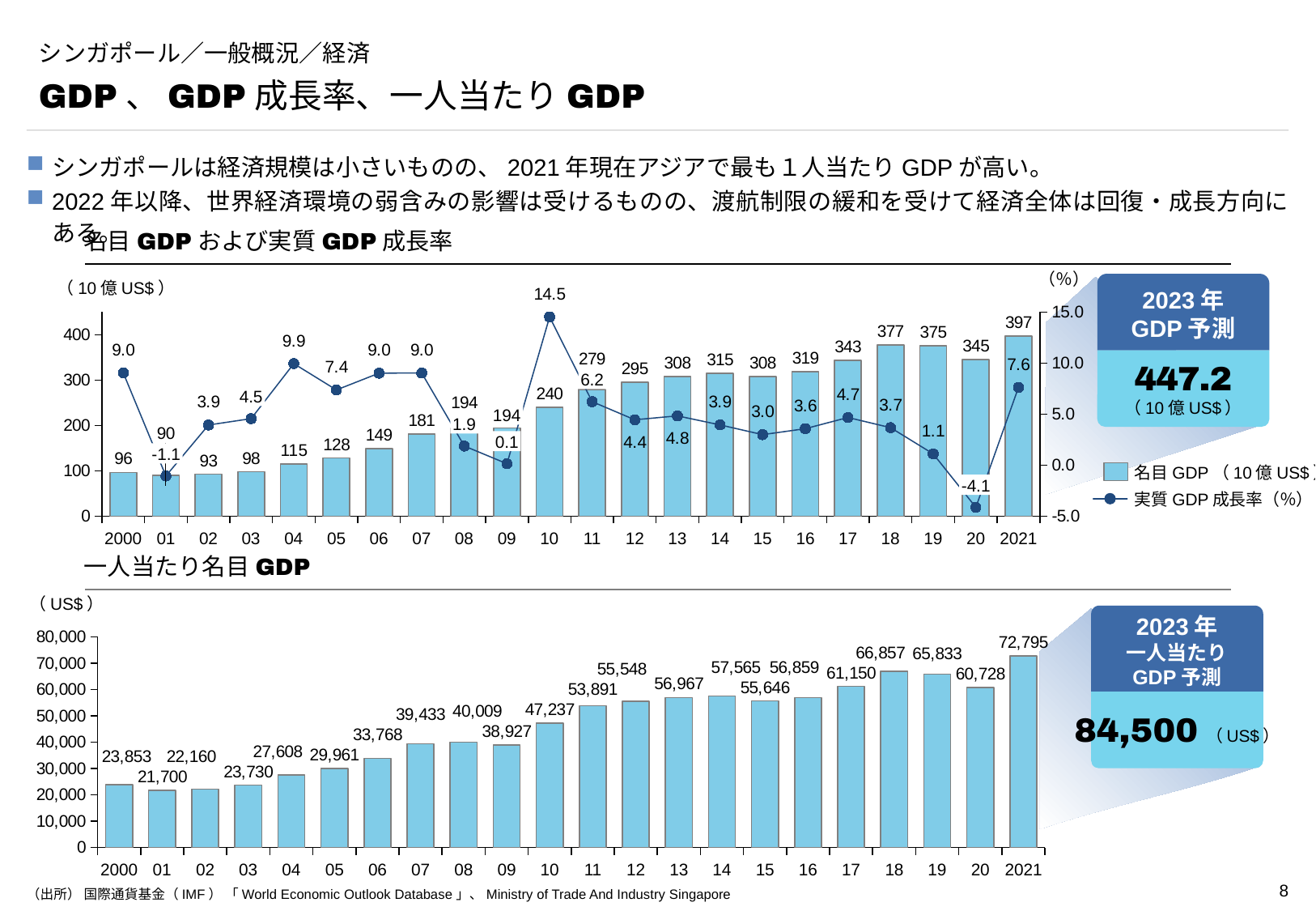

# シンガポール／一般概況／経済
GDP、GDP成長率、一人当たりGDP
シンガポールは経済規模は小さいものの、2021年現在アジアで最も１人当たりGDPが高い。
2022年以降、世界経済環境の弱含みの影響は受けるものの、渡航制限の緩和を受けて経済全体は回復・成長方向にある。
名目GDPおよび実質GDP成長率
（％）
2023年
GDP予測

（10億US$）

### Chart

| Category |  |  |
|---|---|---|
447.2
（10億US$）
6.2
4.5
194
1.9
0.1
-1.1
名目GDP（10億US$）

-4.1
実質GDP成長率（％）

2000
01
02
03
04
05
06
07
08
09
10
11
12
13
14
15
16
17
18
19
20
2021
一人当たり名目GDP
（US$）
2023年
一人当たり
GDP予測

### Chart

| Category |  |
|---|---|
84,500（US$）
2000
01
02
03
04
05
06
07
08
09
10
11
12
13
14
15
16
17
18
19
20
2021
（出所） 国際通貨基金（IMF） 「World Economic Outlook Database」、Ministry of Trade And Industry Singapore